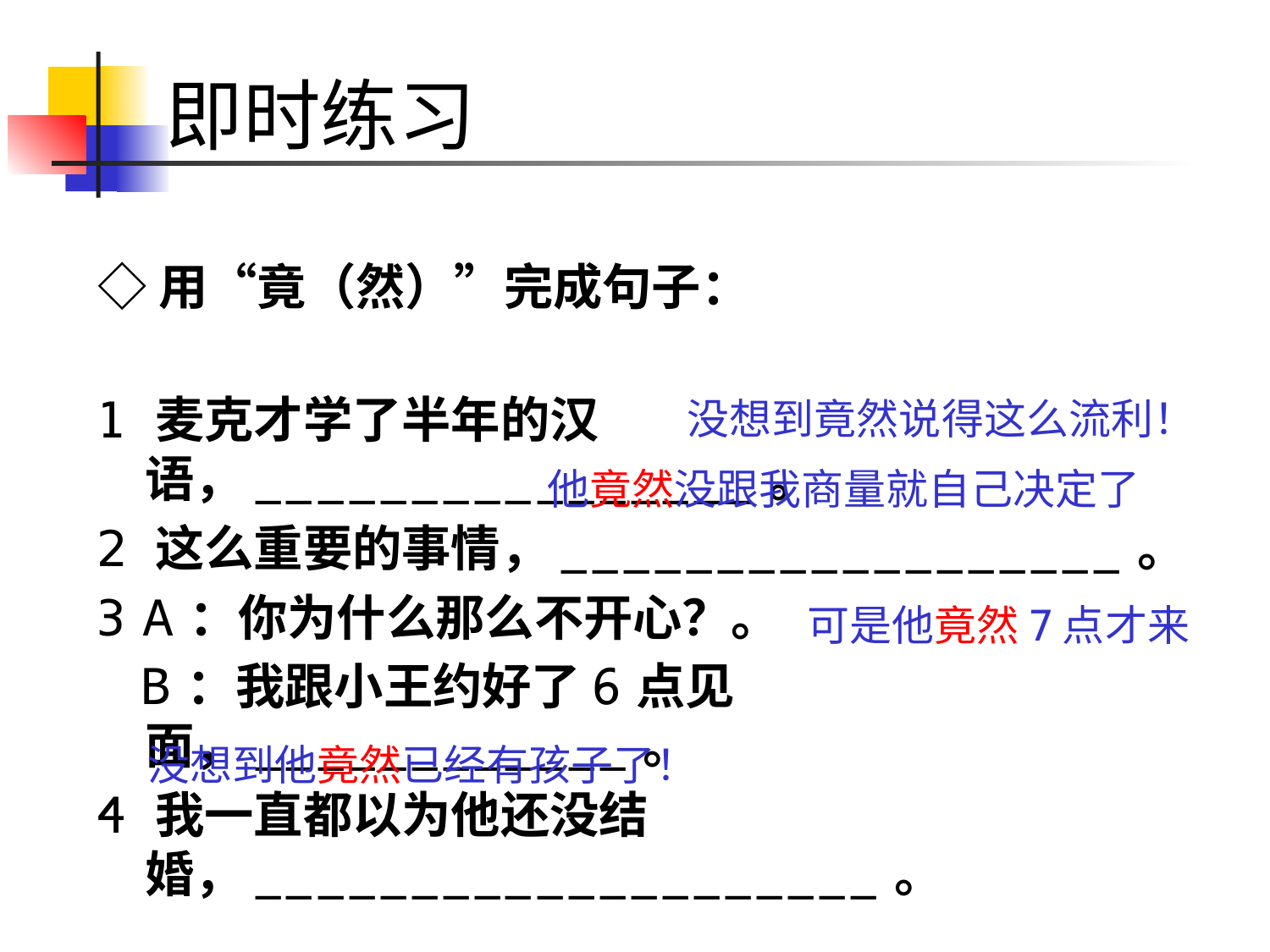

# 即时练习
◇用“竟（然）”完成句子：

1 麦克才学了半年的汉语，________________。
2 这么重要的事情，__________________。
3 A：你为什么那么不开心？。
   B：我跟小王约好了6点见面，____________。
4 我一直都以为他还没结婚，____________________。
没想到竟然说得这么流利！
他竟然没跟我商量就自己决定了
可是他竟然7点才来
没想到他竟然已经有孩子了！